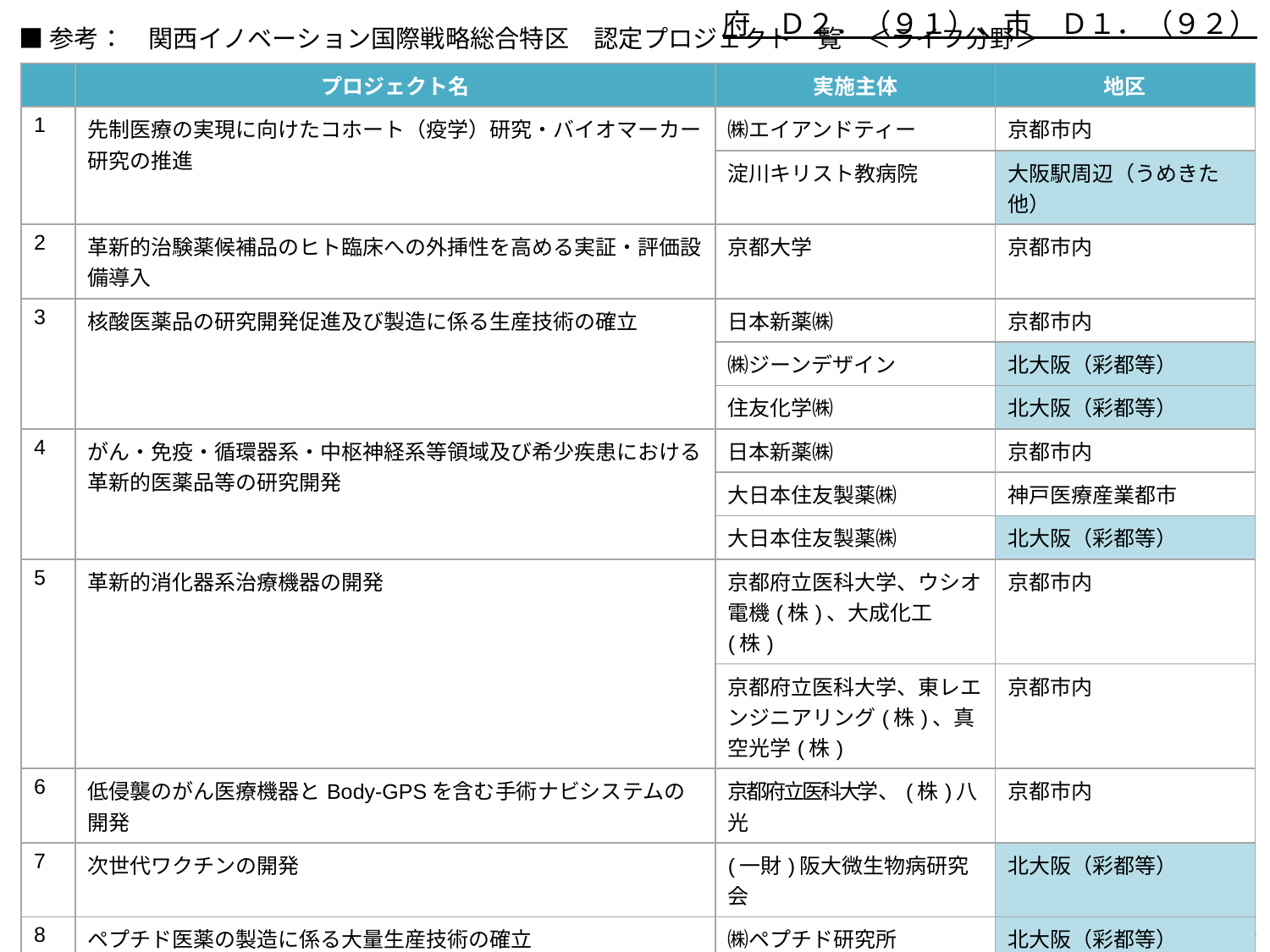

府　Ｄ２．（９１）、市　Ｄ１．（９２）
■参考：　関西イノベーション国際戦略総合特区　認定プロジェクト一覧　＜ライフ分野＞
|  | プロジェクト名 | 実施主体 | 地区 |
| --- | --- | --- | --- |
| 1 | 先制医療の実現に向けたコホート（疫学）研究・バイオマーカー研究の推進 | ㈱エイアンドティー | 京都市内 |
|  |  | 淀川キリスト教病院 | 大阪駅周辺（うめきた他） |
| 2 | 革新的治験薬候補品のヒト臨床への外挿性を高める実証・評価設備導入 | 京都大学 | 京都市内 |
| 3 | 核酸医薬品の研究開発促進及び製造に係る生産技術の確立 | 日本新薬㈱ | 京都市内 |
|  |  | ㈱ジーンデザイン | 北大阪（彩都等） |
|  |  | 住友化学㈱ | 北大阪（彩都等） |
| 4 | がん・免疫・循環器系・中枢神経系等領域及び希少疾患における革新的医薬品等の研究開発 | 日本新薬㈱ | 京都市内 |
|  |  | 大日本住友製薬㈱ | 神戸医療産業都市 |
|  |  | 大日本住友製薬㈱ | 北大阪（彩都等） |
| 5 | 革新的消化器系治療機器の開発 | 京都府立医科大学、ウシオ電機(株)、大成化工(株) | 京都市内 |
|  |  | 京都府立医科大学、東レエンジニアリング(株)、真空光学(株) | 京都市内 |
| 6 | 低侵襲のがん医療機器とBody-GPSを含む手術ナビシステムの開発 | 京都府立医科大学、(株)八光 | 京都市内 |
| 7 | 次世代ワクチンの開発 | (一財)阪大微生物病研究会 | 北大阪（彩都等） |
| 8 | ペプチド医薬の製造に係る大量生産技術の確立 | ㈱ペプチド研究所 | 北大阪（彩都等） |
|  |  | 浜理薬品工業（株） | 夢洲・咲洲 |
| 9 | PET製剤等の新規診断薬の研究開発及び製造に関する事業 | 富士フイルム富山化学㈱ | 北大阪（彩都等） |
|  |  | シスメックス㈱ | 神戸医療産業都市 |
| 10 | PMDA－WEST機能の整備及び治験センター機能の創設 | 関西の主要医療機関 | 北大阪（彩都等） |
|  |  | （独）医薬品医療機器総合機構（PMDA） | 共通 |
31